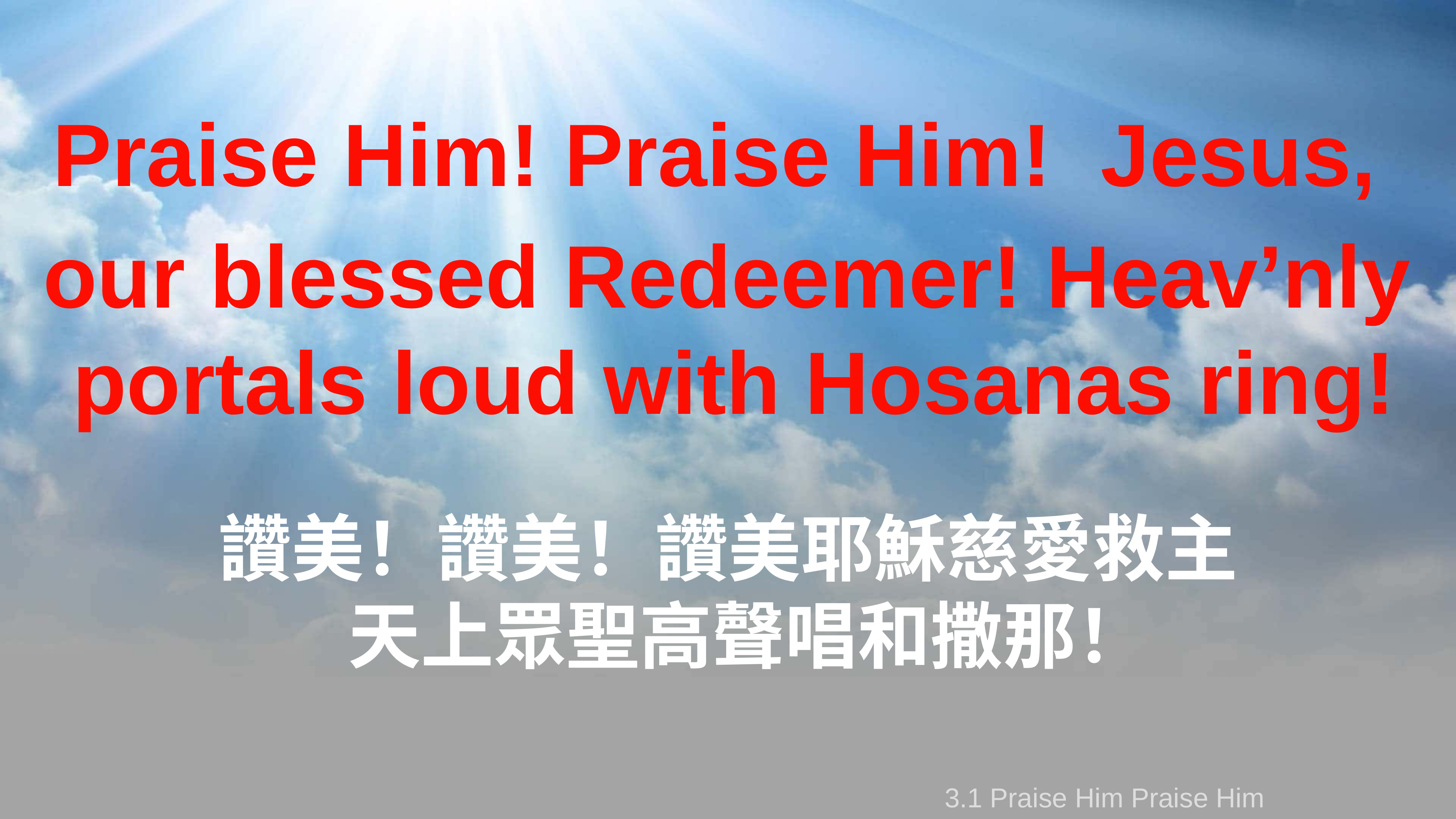

Praise Him! Praise Him!  Jesus,
our blessed Redeemer! Heav’nly portals loud with Hosanas ring!
讚美！讚美！讚美耶穌慈愛救主
天上眾聖高聲唱和撒那！
3.1 Praise Him Praise Him